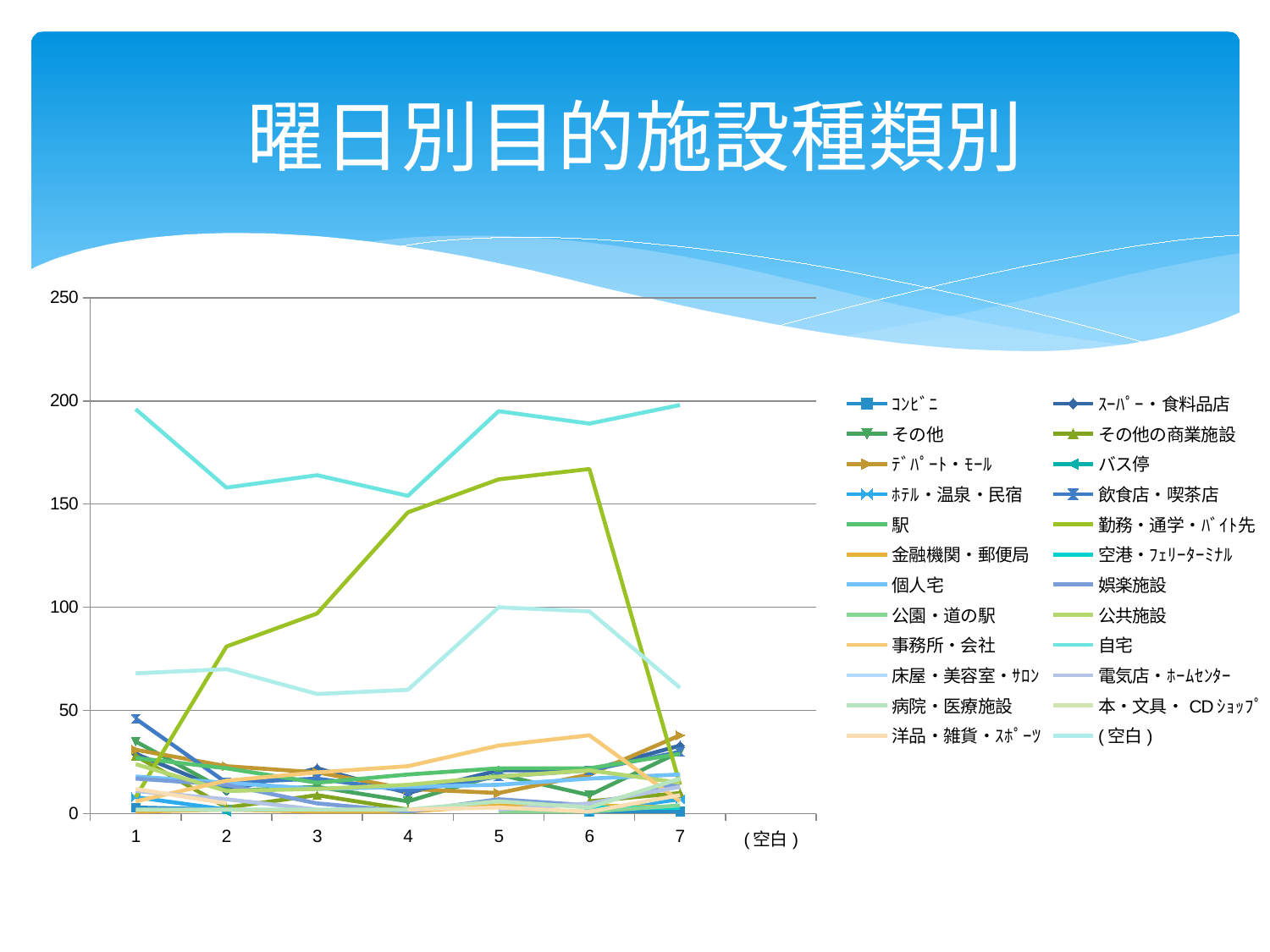

# 曜日別目的施設種類別

### Chart

| Category | ｺﾝﾋﾞﾆ | ｽｰﾊﾟｰ・食料品店 | その他 | その他の商業施設 | ﾃﾞﾊﾟｰﾄ・ﾓｰﾙ | バス停 | ﾎﾃﾙ・温泉・民宿 | 飲食店・喫茶店 | 駅 | 勤務・通学・ﾊﾞｲﾄ先 | 金融機関・郵便局 | 空港・ﾌｪﾘｰﾀｰﾐﾅﾙ | 個人宅 | 娯楽施設 | 公園・道の駅 | 公共施設 | 事務所・会社 | 自宅 | 床屋・美容室・ｻﾛﾝ | 電気店・ﾎｰﾑｾﾝﾀｰ | 病院・医療施設 | 本・文具・CDｼｮｯﾌﾟ | 洋品・雑貨・ｽﾎﾟｰﾂ | (空白) |
|---|---|---|---|---|---|---|---|---|---|---|---|---|---|---|---|---|---|---|---|---|---|---|---|---|
| 1 | 3.0 | 29.0 | 35.0 | 28.0 | 31.0 | None | 8.0 | 46.0 | 27.0 | 8.0 | 1.0 | 1.0 | 18.0 | 17.0 | 15.0 | 24.0 | 6.0 | 196.0 | 3.0 | 11.0 | 2.0 | 7.0 | 12.0 | 68.0 |
| 2 | 2.0 | 11.0 | 11.0 | 3.0 | 23.0 | 1.0 | 2.0 | 15.0 | 22.0 | 81.0 | 2.0 | None | 15.0 | 14.0 | None | 11.0 | 16.0 | 158.0 | None | 7.0 | 2.0 | None | 5.0 | 70.0 |
| 3 | None | 22.0 | 13.0 | 9.0 | 20.0 | None | None | 17.0 | 15.0 | 97.0 | 1.0 | None | 12.0 | 5.0 | None | 12.0 | 20.0 | 164.0 | None | 2.0 | 2.0 | 1.0 | None | 58.0 |
| 4 | None | 10.0 | 6.0 | 2.0 | 12.0 | None | None | 11.0 | 19.0 | 146.0 | 1.0 | 1.0 | 13.0 | 1.0 | None | 14.0 | 23.0 | 154.0 | 1.0 | None | 2.0 | None | 2.0 | 60.0 |
| 5 | None | 21.0 | 19.0 | None | 10.0 | None | None | 18.0 | 22.0 | 162.0 | 4.0 | None | 14.0 | 7.0 | 1.0 | 18.0 | 33.0 | 195.0 | None | 2.0 | 6.0 | 2.0 | 3.0 | 100.0 |
| 6 | 1.0 | 21.0 | 9.0 | 6.0 | 19.0 | None | 1.0 | 21.0 | 22.0 | 167.0 | 4.0 | 3.0 | 17.0 | 4.0 | 1.0 | 21.0 | 38.0 | 189.0 | None | 5.0 | 3.0 | None | 1.0 | 98.0 |
| 7 | 1.0 | 33.0 | 30.0 | 10.0 | 38.0 | None | 7.0 | 30.0 | 29.0 | 14.0 | 3.0 | 3.0 | 19.0 | 15.0 | 4.0 | 15.0 | 6.0 | 198.0 | 1.0 | 13.0 | 17.0 | 4.0 | 9.0 | 61.0 |
| (空白) | None | None | None | None | None | None | None | None | None | None | None | None | None | None | None | None | None | None | None | None | None | None | None | None |